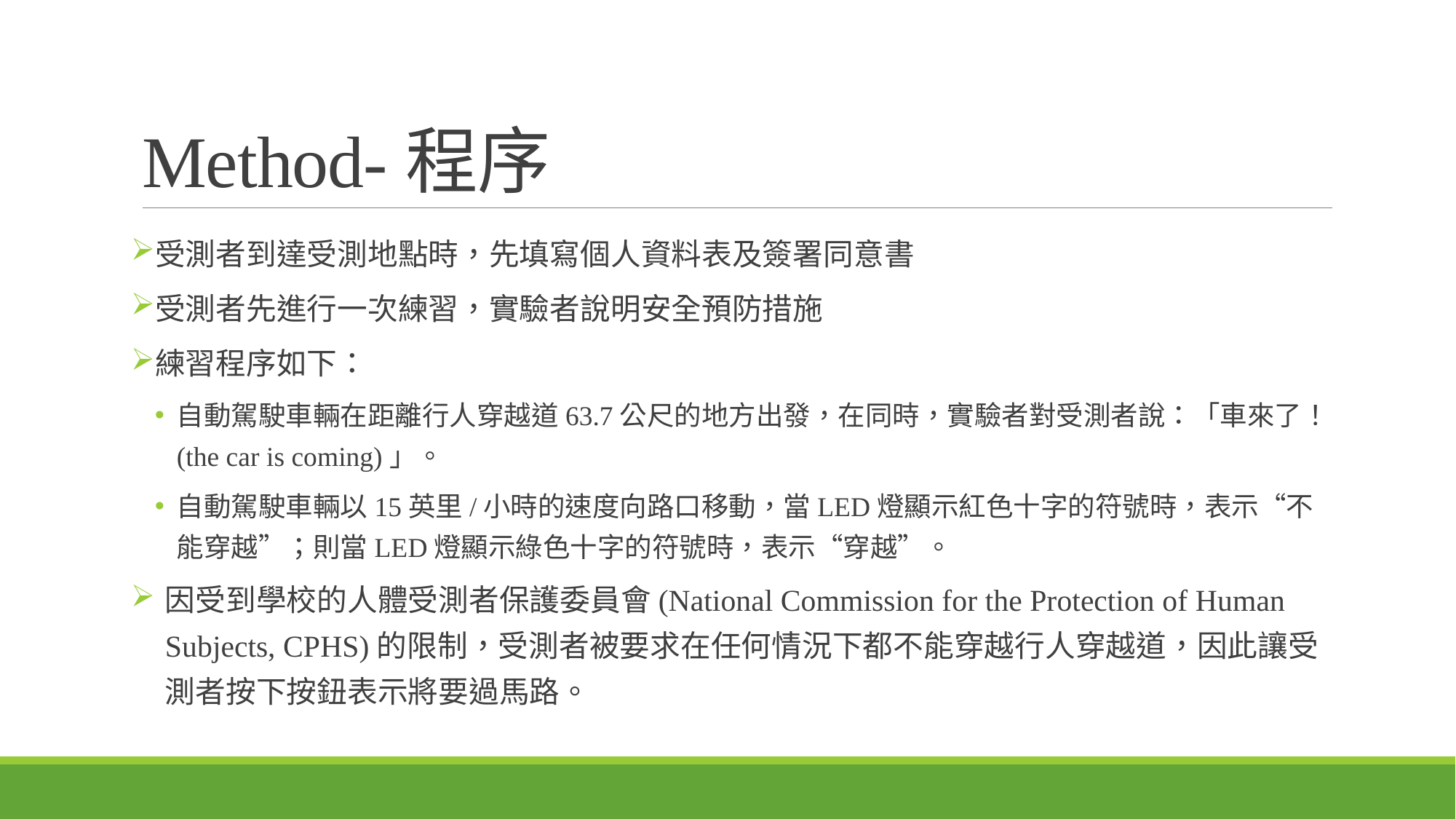

# Method-程序
受測者到達受測地點時，先填寫個人資料表及簽署同意書
受測者先進行一次練習，實驗者說明安全預防措施
練習程序如下：
自動駕駛車輛在距離行人穿越道63.7公尺的地方出發，在同時，實驗者對受測者說：「車來了！(the car is coming)」。
自動駕駛車輛以15英里/小時的速度向路口移動，當LED燈顯示紅色十字的符號時，表示“不能穿越”；則當LED燈顯示綠色十字的符號時，表示“穿越”。
因受到學校的人體受測者保護委員會(National Commission for the Protection of Human Subjects, CPHS)的限制，受測者被要求在任何情況下都不能穿越行人穿越道，因此讓受測者按下按鈕表示將要過馬路。